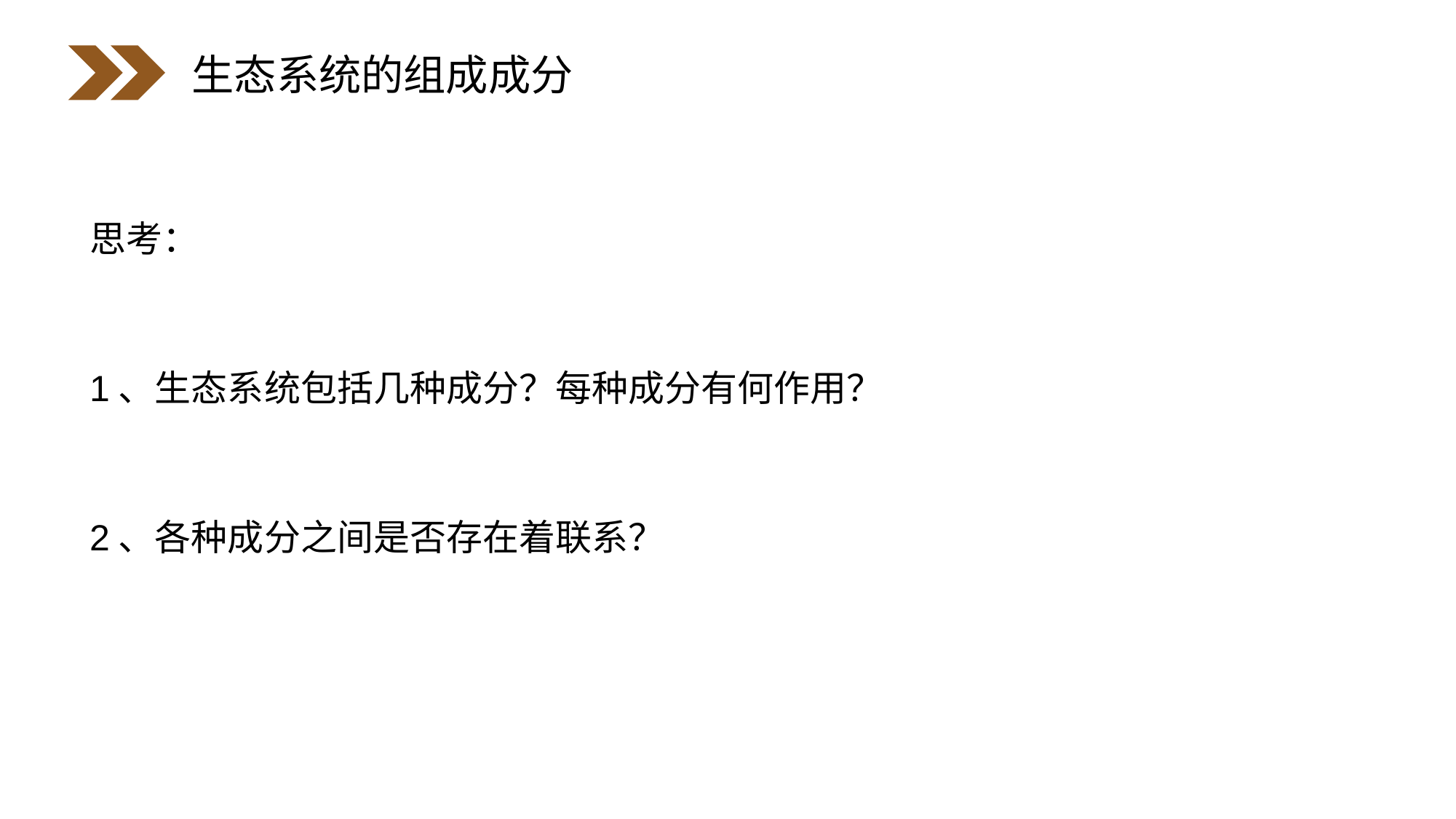

生态系统的组成成分
思考：
1、生态系统包括几种成分？每种成分有何作用？
2、各种成分之间是否存在着联系？